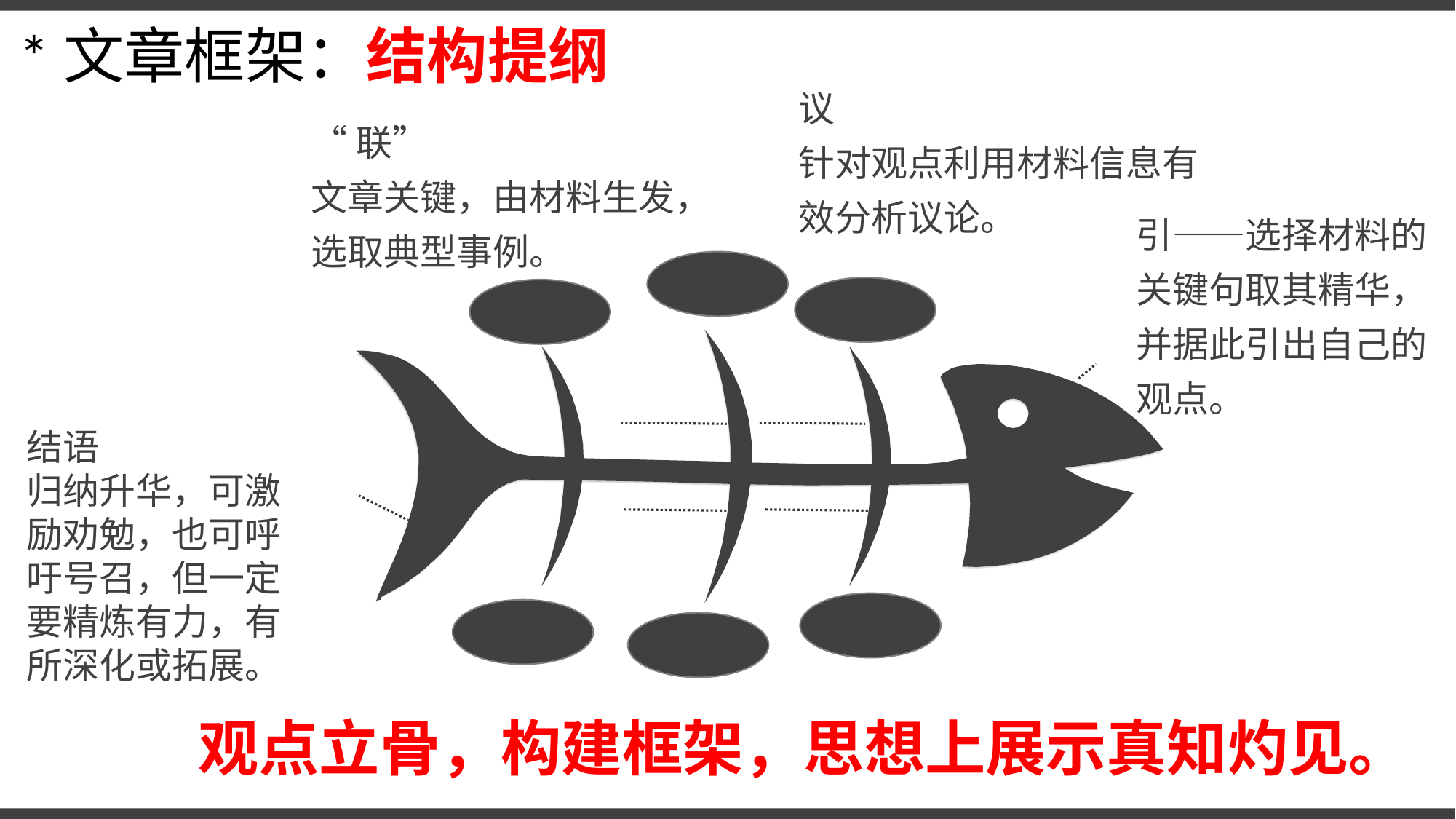

*文章框架：结构提纲
议
针对观点利用材料信息有效分析议论。
“联”
文章关键，由材料生发，选取典型事例。
引——选择材料的关键句取其精华，并据此引出自己的观点。

结语
归纳升华，可激励劝勉，也可呼吁号召，但一定要精炼有力，有所深化或拓展。

观点立骨，构建框架，思想上展示真知灼见。